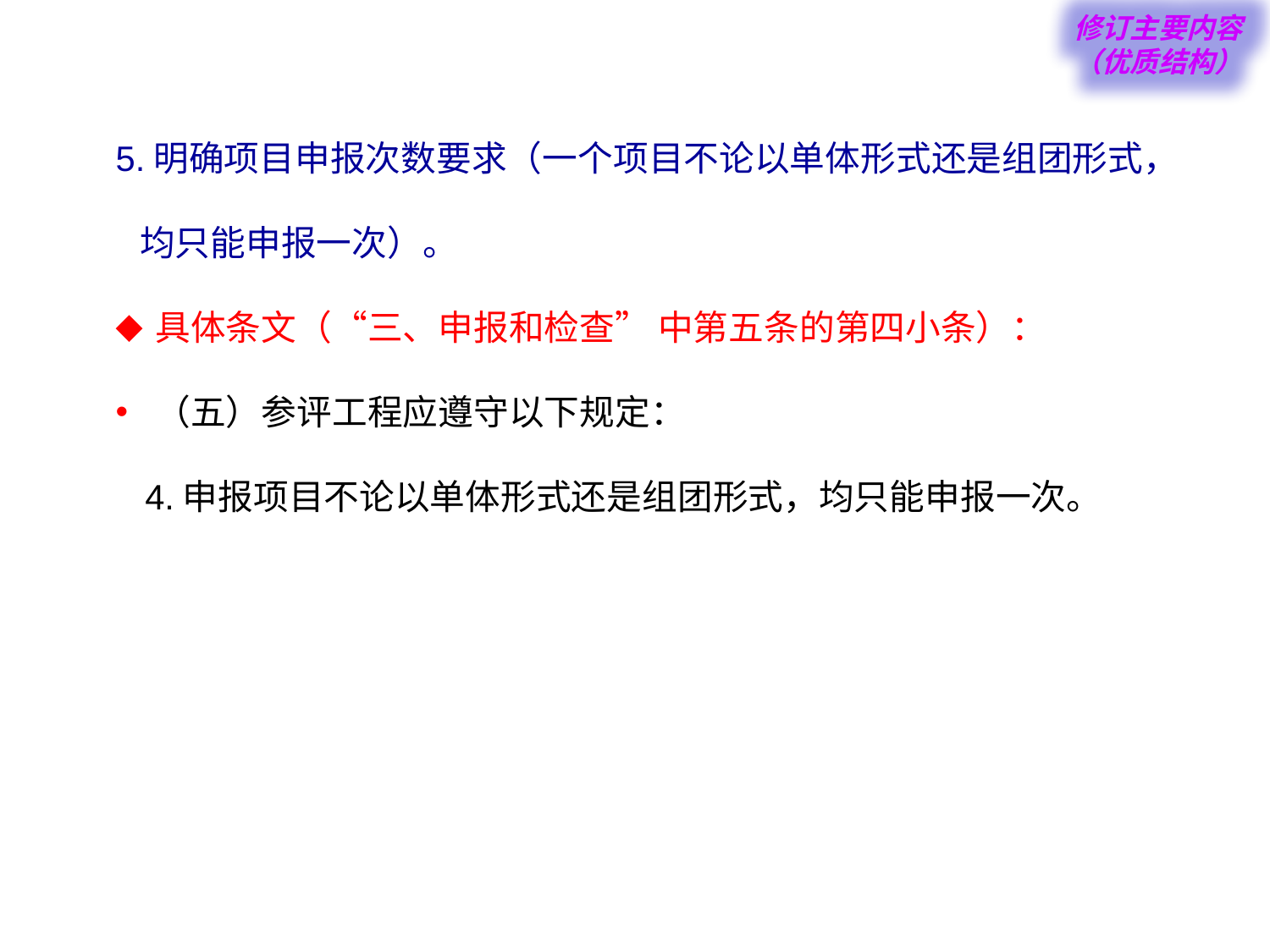

修订主要内容（优质结构）
5.明确项目申报次数要求（一个项目不论以单体形式还是组团形式，
  均只能申报一次）。
具体条文（“三、申报和检查” 中第五条的第四小条）：
（五）参评工程应遵守以下规定：
   4.申报项目不论以单体形式还是组团形式，均只能申报一次。